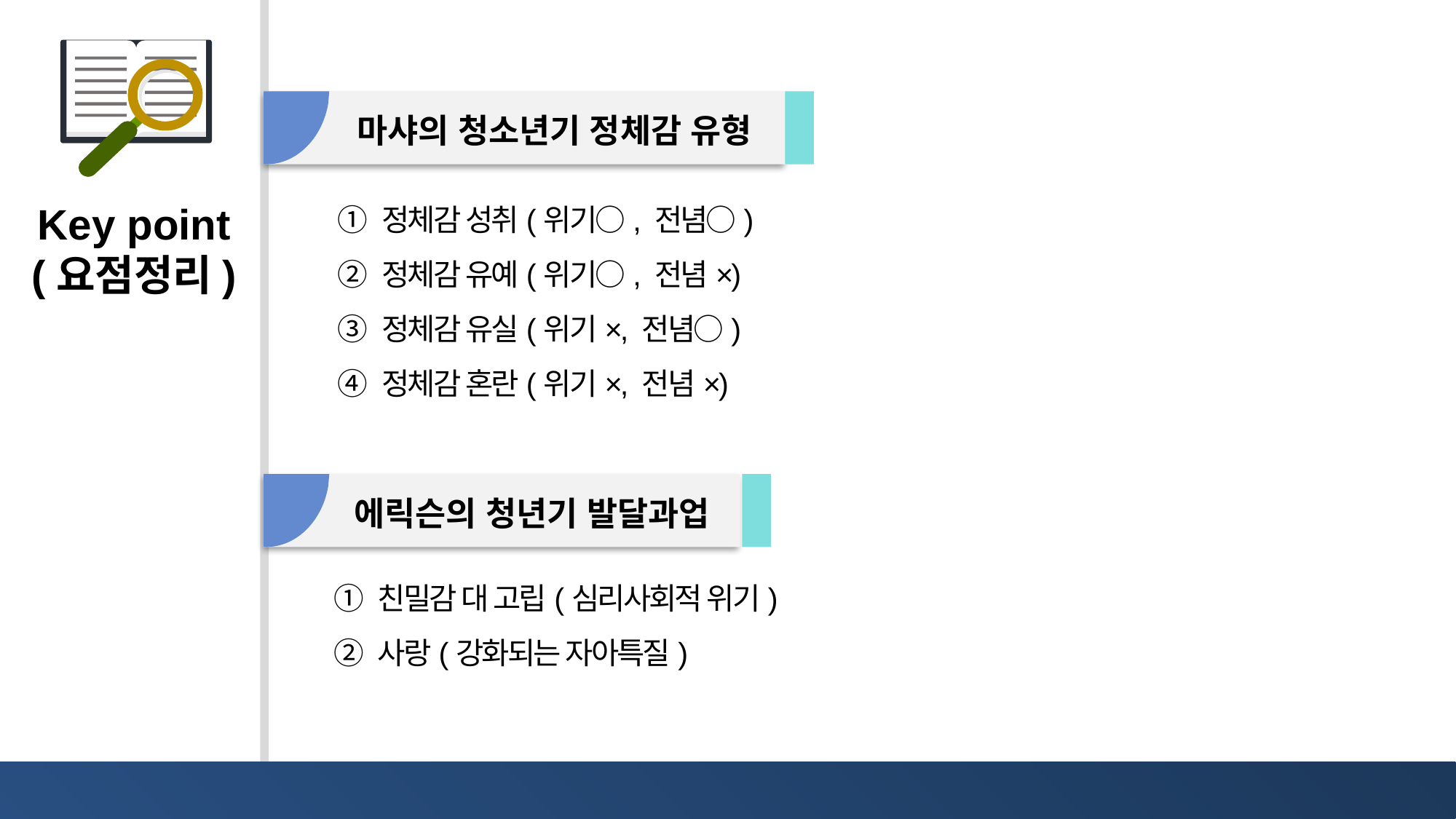

마샤의 청소년기 정체감 유형
① 정체감 성취(위기○, 전념○)
② 정체감 유예(위기○, 전념×)
③ 정체감 유실(위기×, 전념○)
④ 정체감 혼란(위기×, 전념×)

에릭슨의 청년기 발달과업
① 친밀감 대 고립(심리사회적 위기)
② 사랑(강화되는 자아특질)